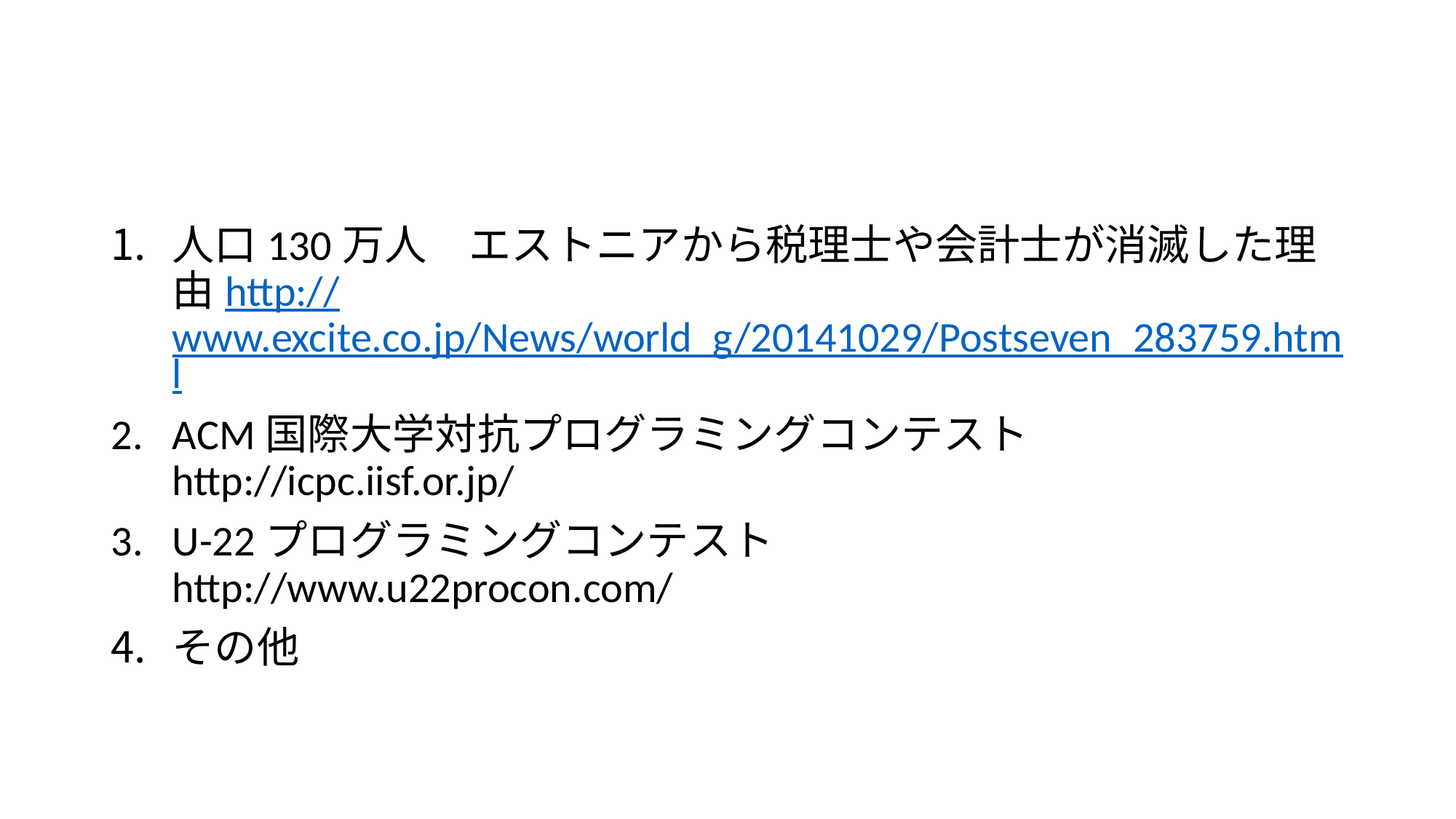

#
人口130万人　エストニアから税理士や会計士が消滅した理由http://www.excite.co.jp/News/world_g/20141029/Postseven_283759.html
ACM国際大学対抗プログラミングコンテスト
http://icpc.iisf.or.jp/
U-22プログラミングコンテスト
http://www.u22procon.com/
その他